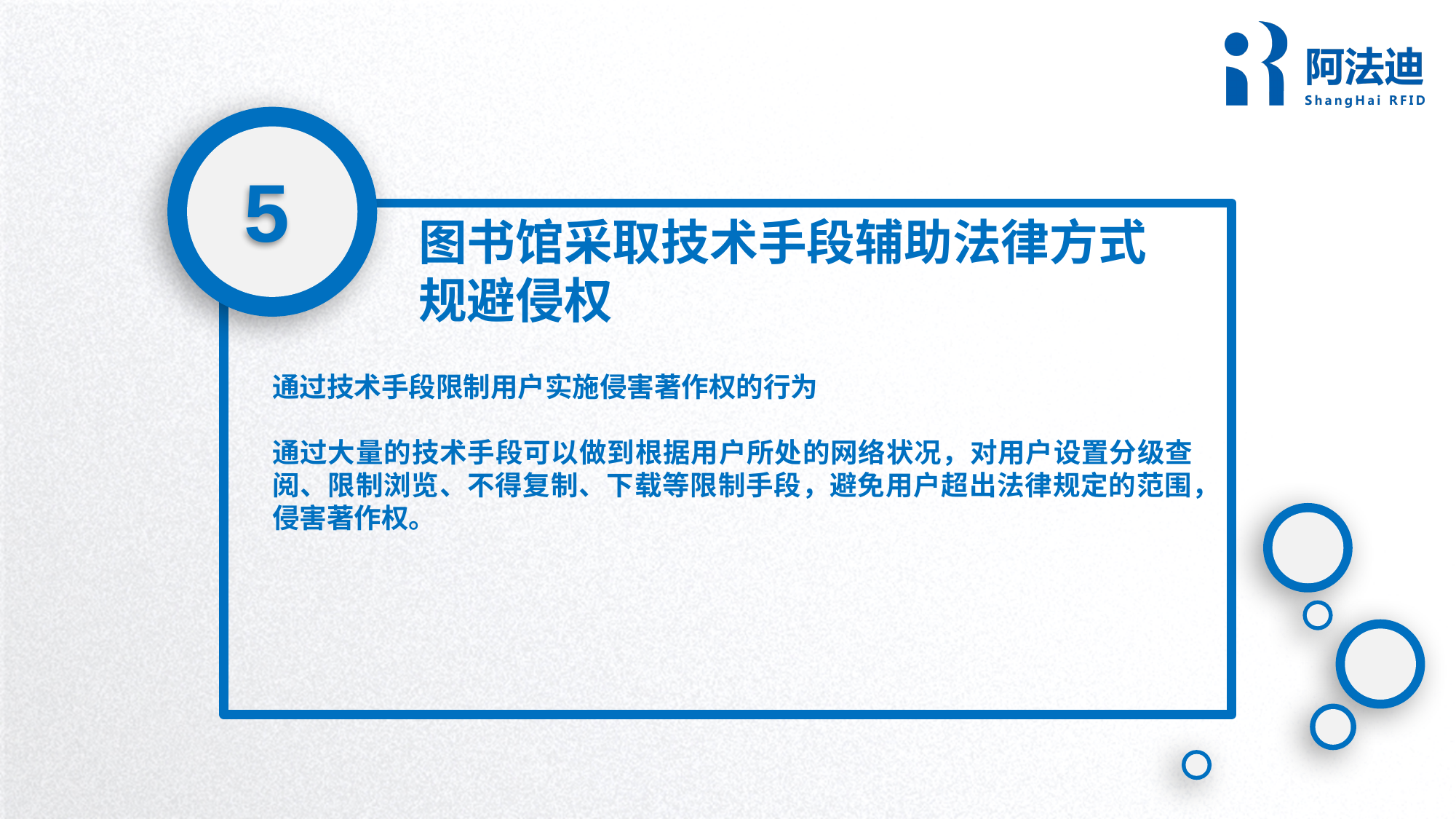

5

图书馆采取技术手段辅助法律方式规避侵权
通过技术手段限制用户实施侵害著作权的行为

通过大量的技术手段可以做到根据用户所处的网络状况，对用户设置分级查阅、限制浏览、不得复制、下载等限制手段，避免用户超出法律规定的范围，侵害著作权。

延时符